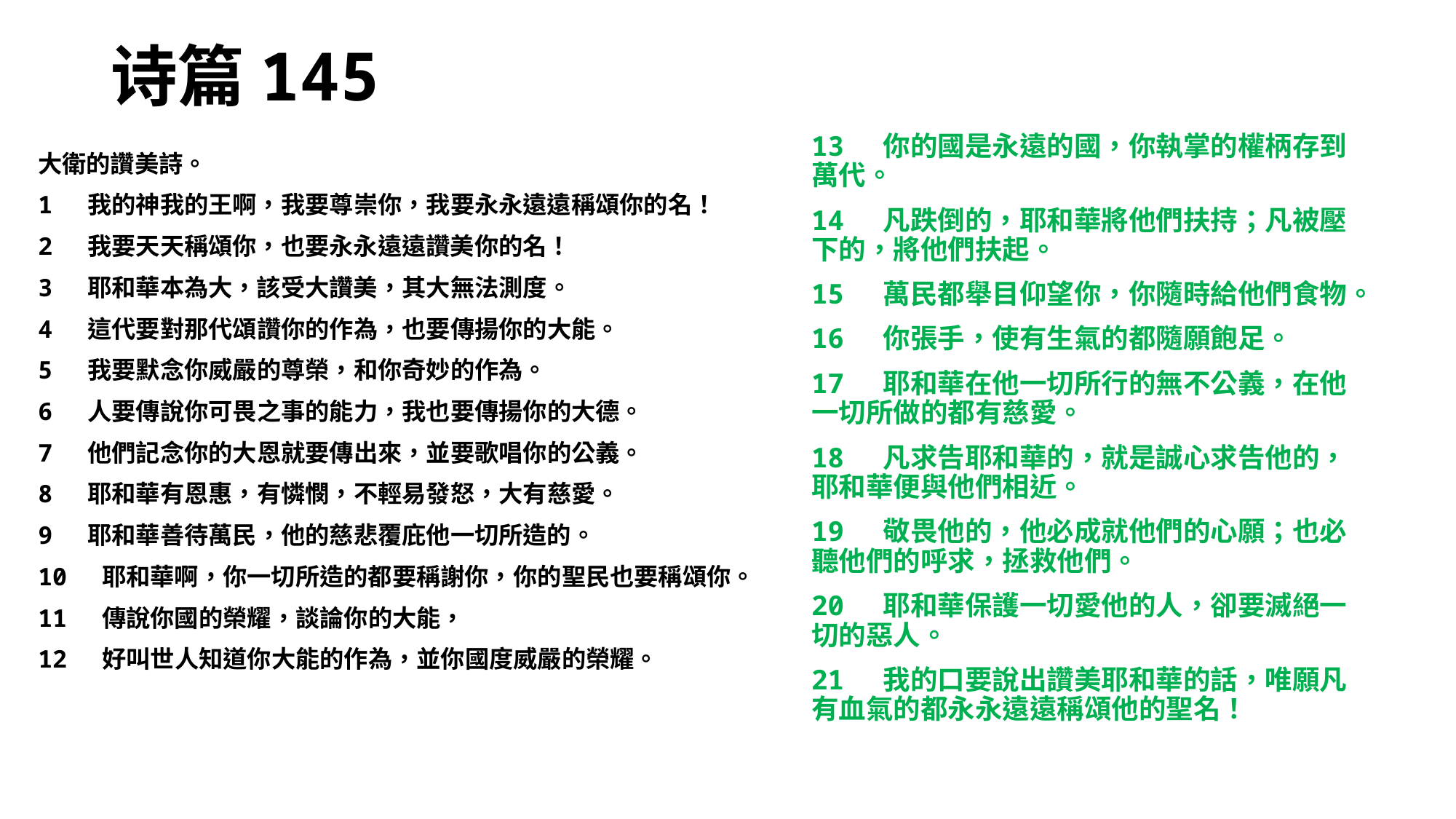

# 诗篇145

13  你的國是永遠的國，你執掌的權柄存到萬代。
14  凡跌倒的，耶和華將他們扶持；凡被壓下的，將他們扶起。
15  萬民都舉目仰望你，你隨時給他們食物。
16  你張手，使有生氣的都隨願飽足。
17  耶和華在他一切所行的無不公義，在他一切所做的都有慈愛。
18  凡求告耶和華的，就是誠心求告他的，耶和華便與他們相近。
19  敬畏他的，他必成就他們的心願；也必聽他們的呼求，拯救他們。
20  耶和華保護一切愛他的人，卻要滅絕一切的惡人。
21  我的口要說出讚美耶和華的話，唯願凡有血氣的都永永遠遠稱頌他的聖名！
大衛的讚美詩。
1  我的神我的王啊，我要尊崇你，我要永永遠遠稱頌你的名！
2  我要天天稱頌你，也要永永遠遠讚美你的名！
3  耶和華本為大，該受大讚美，其大無法測度。
4  這代要對那代頌讚你的作為，也要傳揚你的大能。
5  我要默念你威嚴的尊榮，和你奇妙的作為。
6  人要傳說你可畏之事的能力，我也要傳揚你的大德。
7  他們記念你的大恩就要傳出來，並要歌唱你的公義。
8  耶和華有恩惠，有憐憫，不輕易發怒，大有慈愛。
9  耶和華善待萬民，他的慈悲覆庇他一切所造的。
10  耶和華啊，你一切所造的都要稱謝你，你的聖民也要稱頌你。
11  傳說你國的榮耀，談論你的大能，
12  好叫世人知道你大能的作為，並你國度威嚴的榮耀。